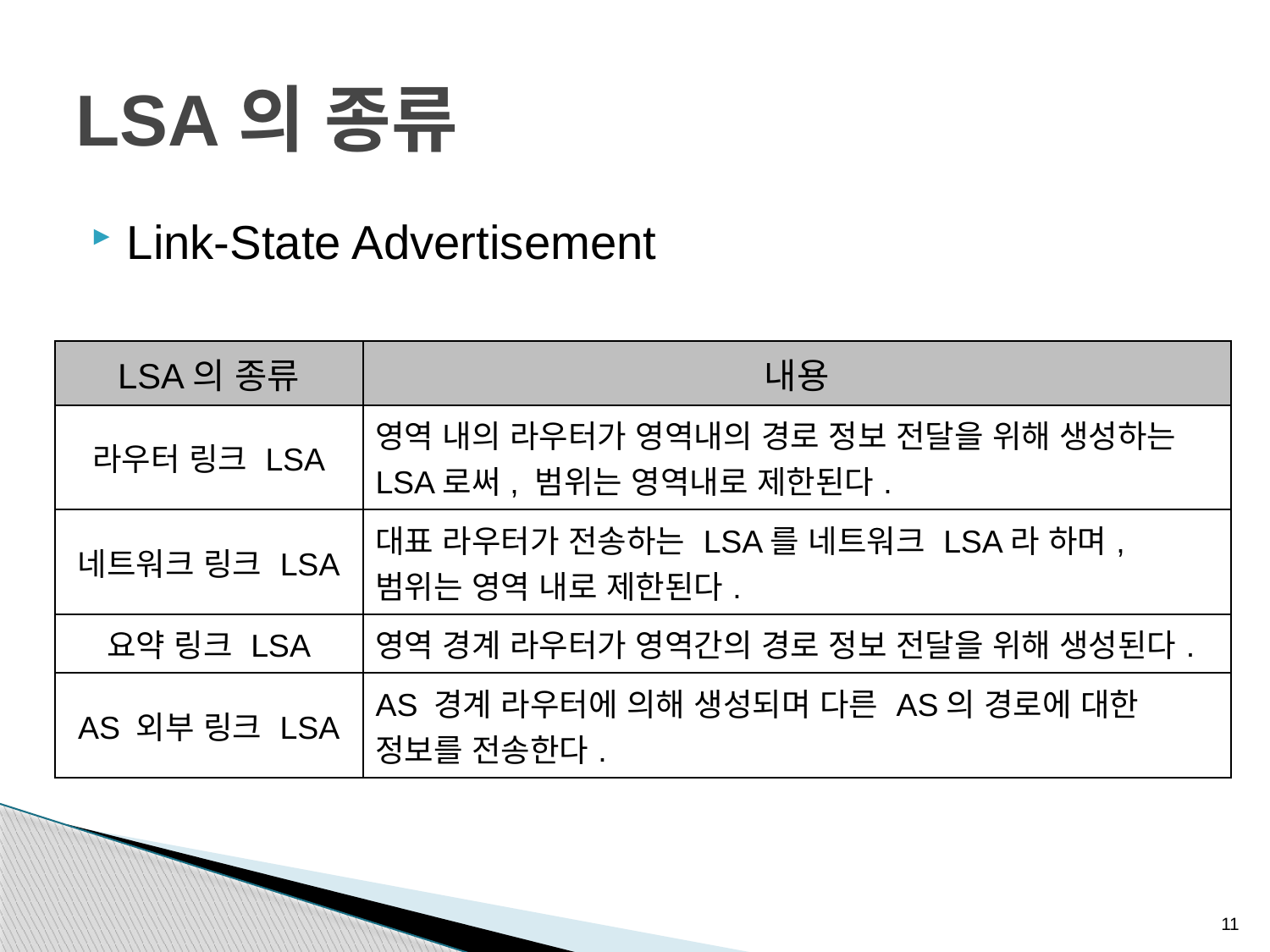

# LSA의 종류
Link-State Advertisement
| LSA의 종류 | 내용 |
| --- | --- |
| 라우터 링크 LSA | 영역 내의 라우터가 영역내의 경로 정보 전달을 위해 생성하는 LSA로써, 범위는 영역내로 제한된다. |
| 네트워크 링크 LSA | 대표 라우터가 전송하는 LSA를 네트워크 LSA라 하며, 범위는 영역 내로 제한된다. |
| 요약 링크 LSA | 영역 경계 라우터가 영역간의 경로 정보 전달을 위해 생성된다. |
| AS 외부 링크 LSA | AS 경계 라우터에 의해 생성되며 다른 AS의 경로에 대한 정보를 전송한다. |
11